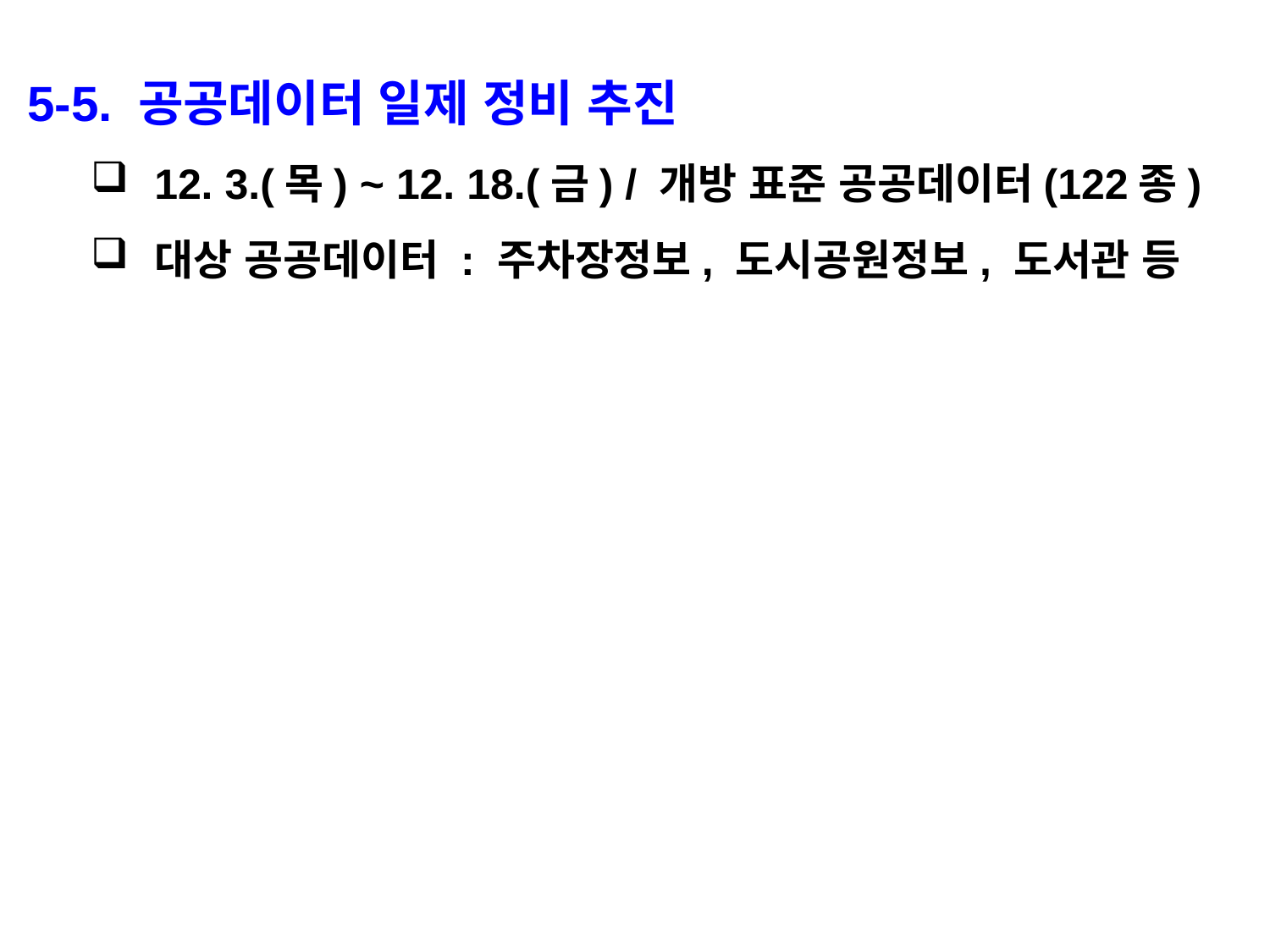

5-5. 공공데이터 일제 정비 추진
12. 3.(목) ~ 12. 18.(금) / 개방 표준 공공데이터(122종)
대상 공공데이터 : 주차장정보, 도시공원정보, 도서관 등